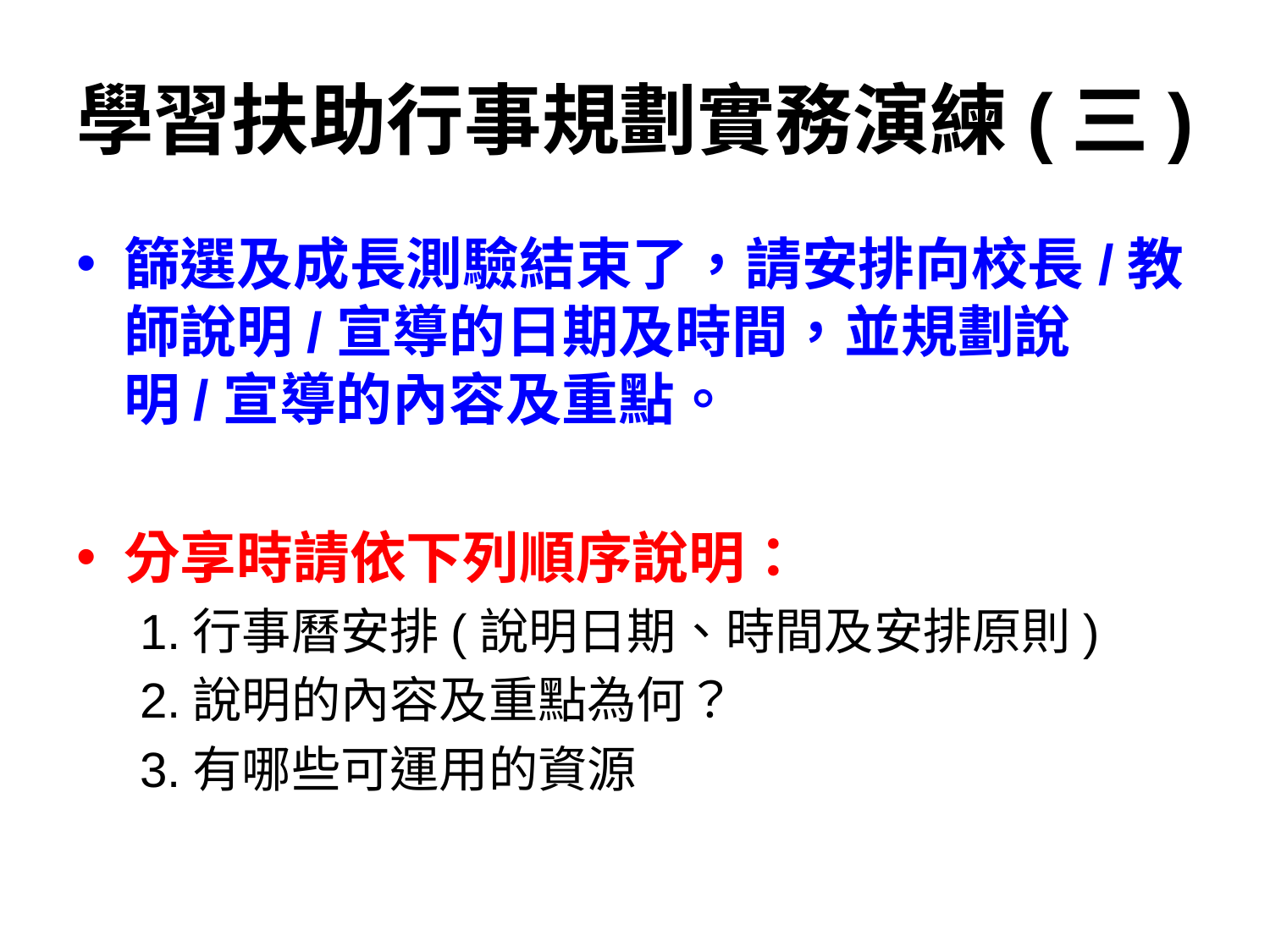

# 學習扶助行事規劃實務演練(三)
篩選及成長測驗結束了，請安排向校長/教師說明/宣導的日期及時間，並規劃說明/宣導的內容及重點。

分享時請依下列順序說明：
1.行事曆安排(說明日期、時間及安排原則)
2.說明的內容及重點為何？
3.有哪些可運用的資源